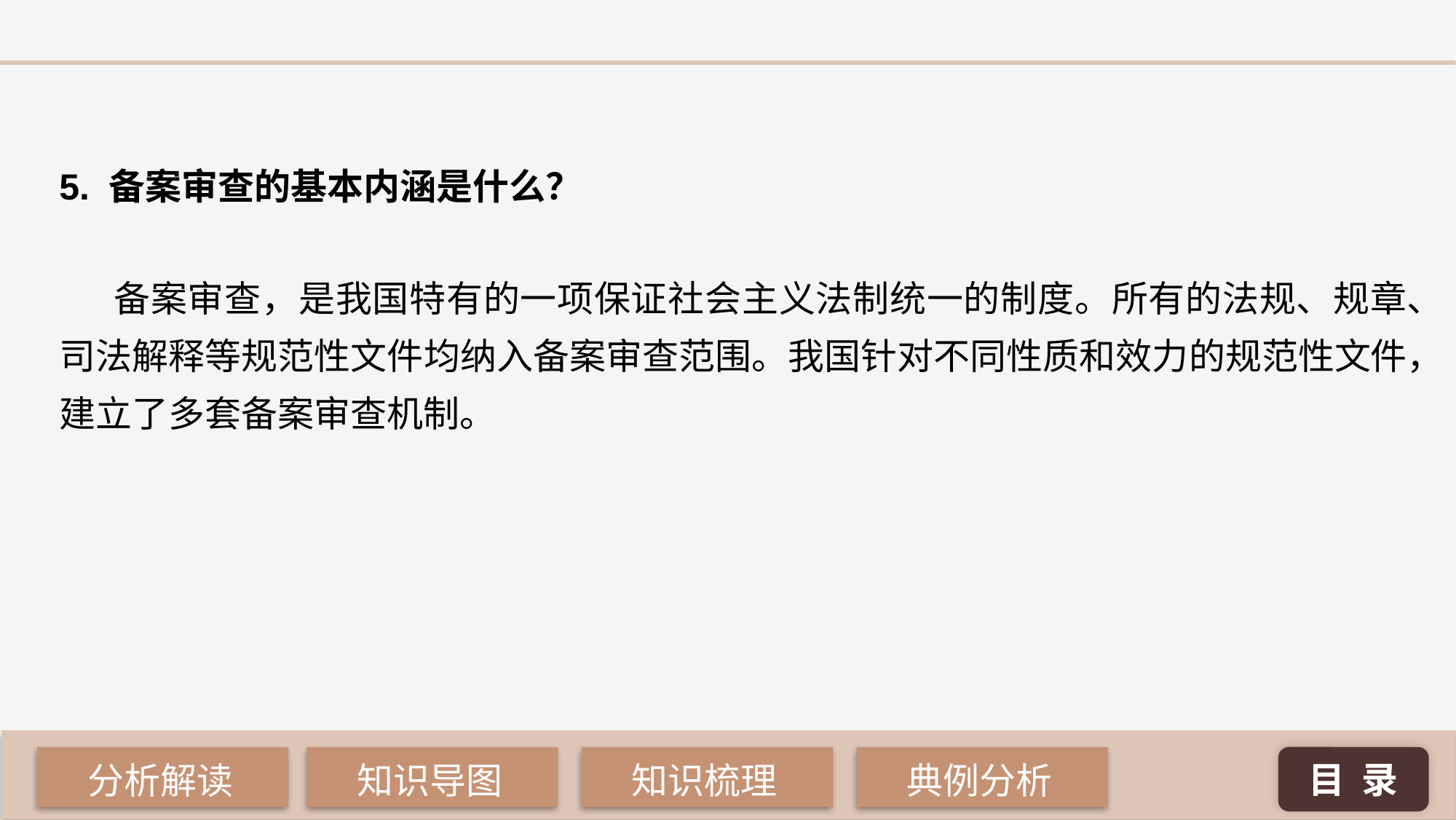

5. 备案审查的基本内涵是什么？
备案审查，是我国特有的一项保证社会主义法制统一的制度。所有的法规、规章、司法解释等规范性文件均纳入备案审查范围。我国针对不同性质和效力的规范性文件，建立了多套备案审查机制。